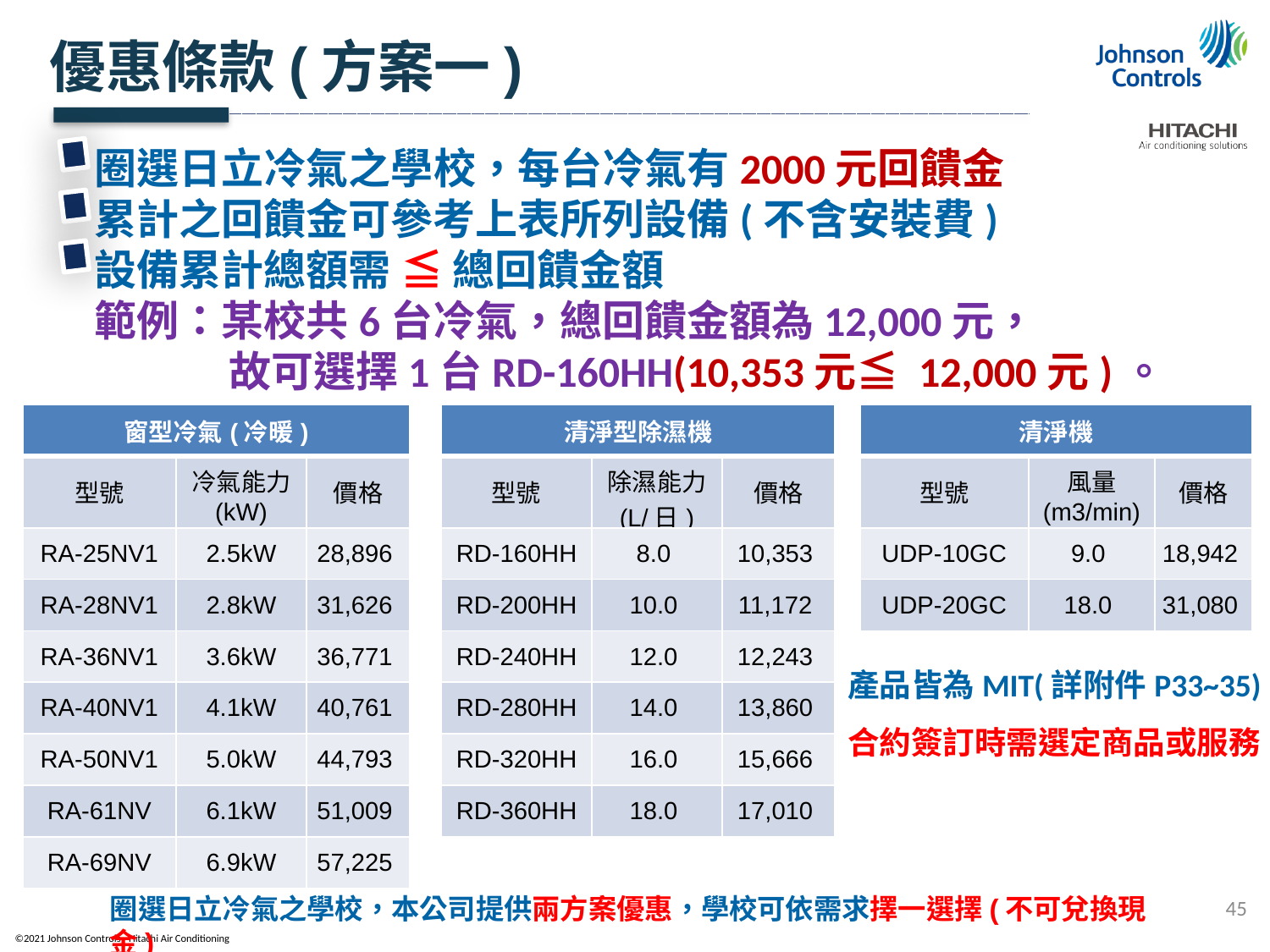

優惠條款(方案一)

圈選日立冷氣之學校，每台冷氣有2000元回饋金
累計之回饋金可參考上表所列設備(不含安裝費)
設備累計總額需 ≦ 總回饋金額
範例：某校共6台冷氣，總回饋金額為12,000元，
             故可選擇1台RD-160HH(10,353元≦ 12,000元)。

| 窗型冷氣(冷暖) |  |  |
| --- | --- | --- |
| 型號 | 冷氣能力 (kW) | 價格 |
| RA-25NV1 | 2.5kW | 28,896 |
| RA-28NV1 | 2.8kW | 31,626 |
| RA-36NV1 | 3.6kW | 36,771 |
| RA-40NV1 | 4.1kW | 40,761 |
| RA-50NV1 | 5.0kW | 44,793 |
| RA-61NV | 6.1kW | 51,009 |
| RA-69NV | 6.9kW | 57,225 |
| 清淨型除濕機 |  |  |
| --- | --- | --- |
| 型號 | 除濕能力 (L/日) | 價格 |
| RD-160HH | 8.0 | 10,353 |
| RD-200HH | 10.0 | 11,172 |
| RD-240HH | 12.0 | 12,243 |
| RD-280HH | 14.0 | 13,860 |
| RD-320HH | 16.0 | 15,666 |
| RD-360HH | 18.0 | 17,010 |
| 清淨機 |  |  |
| --- | --- | --- |
| 型號 | 風量 (m3/min) | 價格 |
| UDP-10GC | 9.0 | 18,942 |
| UDP-20GC | 18.0 | 31,080 |
產品皆為MIT(詳附件P33~35)
合約簽訂時需選定商品或服務
45
圈選日立冷氣之學校，本公司提供兩方案優惠，學校可依需求擇一選擇(不可兌換現金)